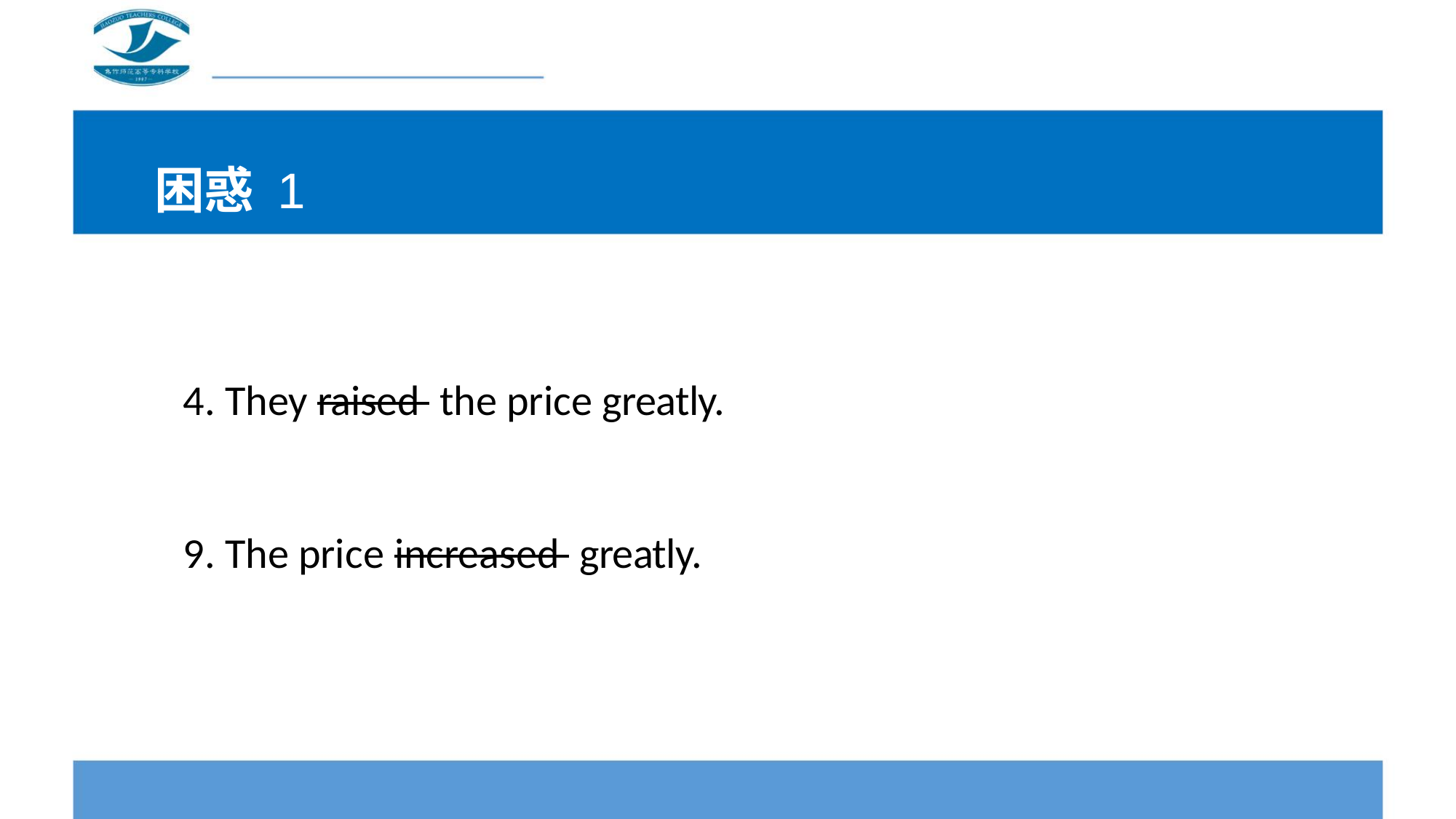

困惑 1
4. They raised  the price greatly.
9. The price increased  greatly.